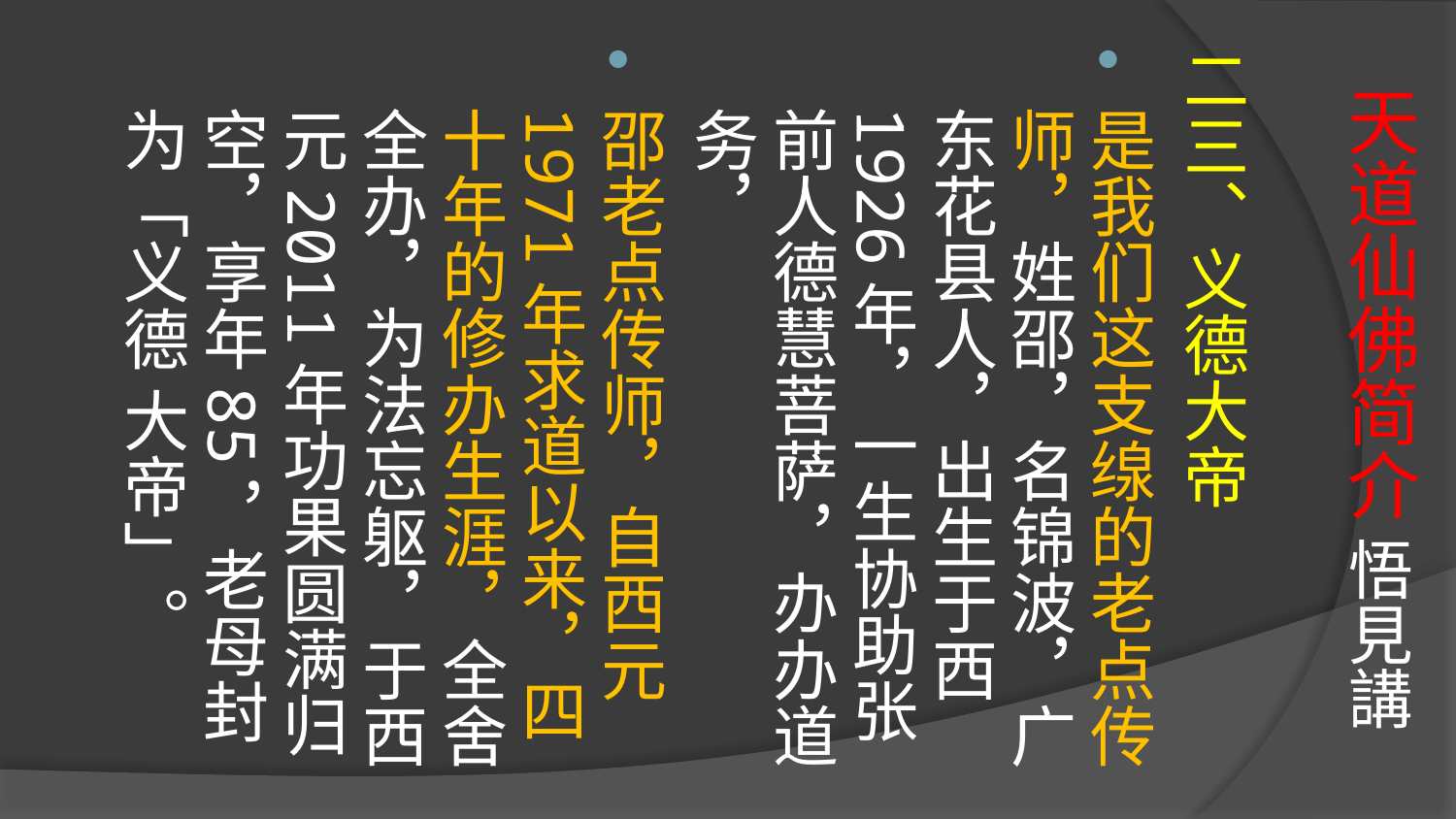

# 天道仙佛简介 悟見講
二三、义德大帝
是我们这支缐的老点传师，姓邵，名锦波，广东花县人，出生于西1926年，一生协助张前人德慧菩萨，办办道务，
邵老点传师，自西元1971年求道以来，四十年的修办生涯，全舍全办，为法忘躯，于西元2011年功果圆满归空，享年85，老母封为「义德 大帝」。